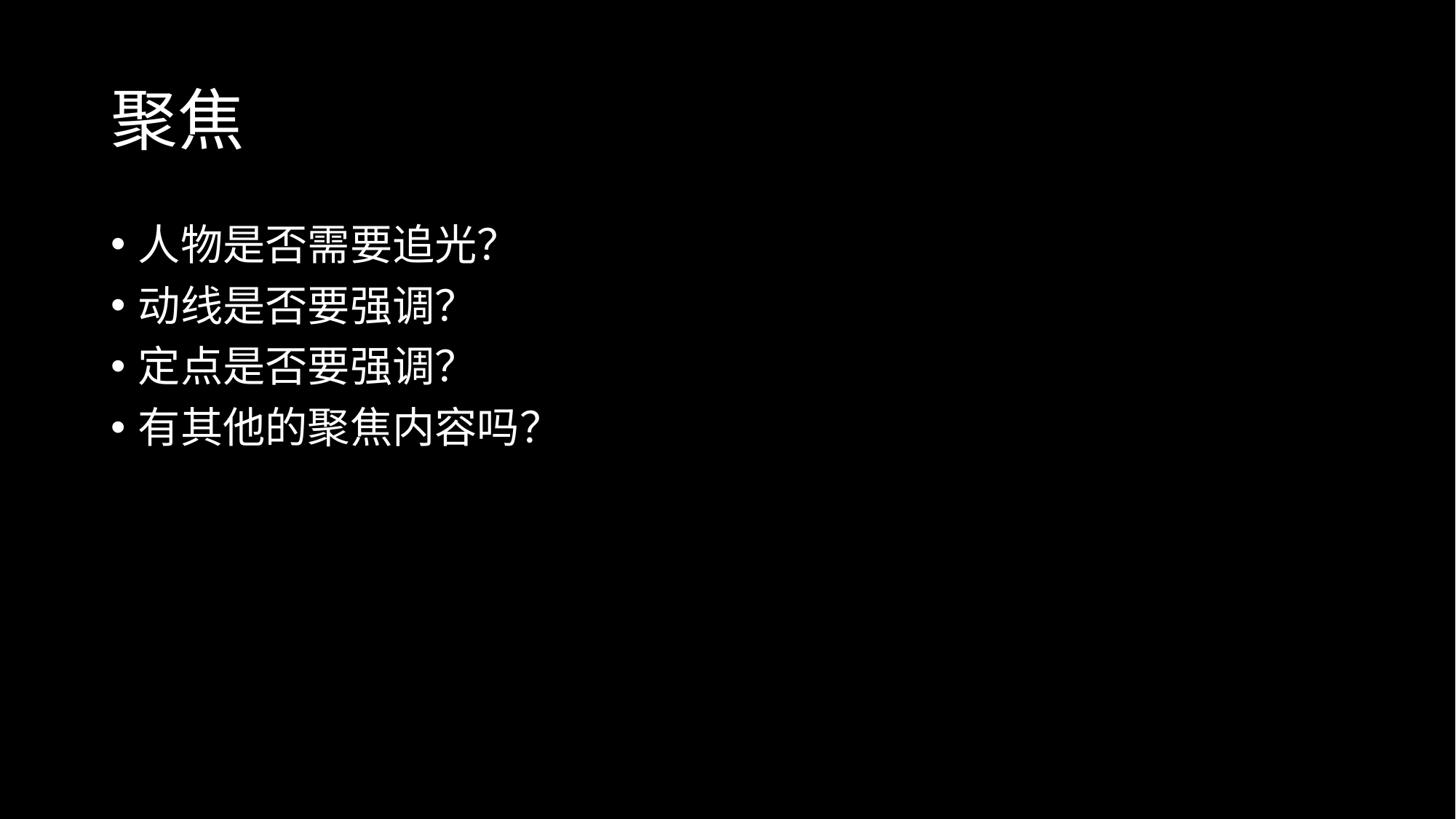

# 聚焦
人物是否需要追光？
动线是否要强调？
定点是否要强调？
有其他的聚焦内容吗？